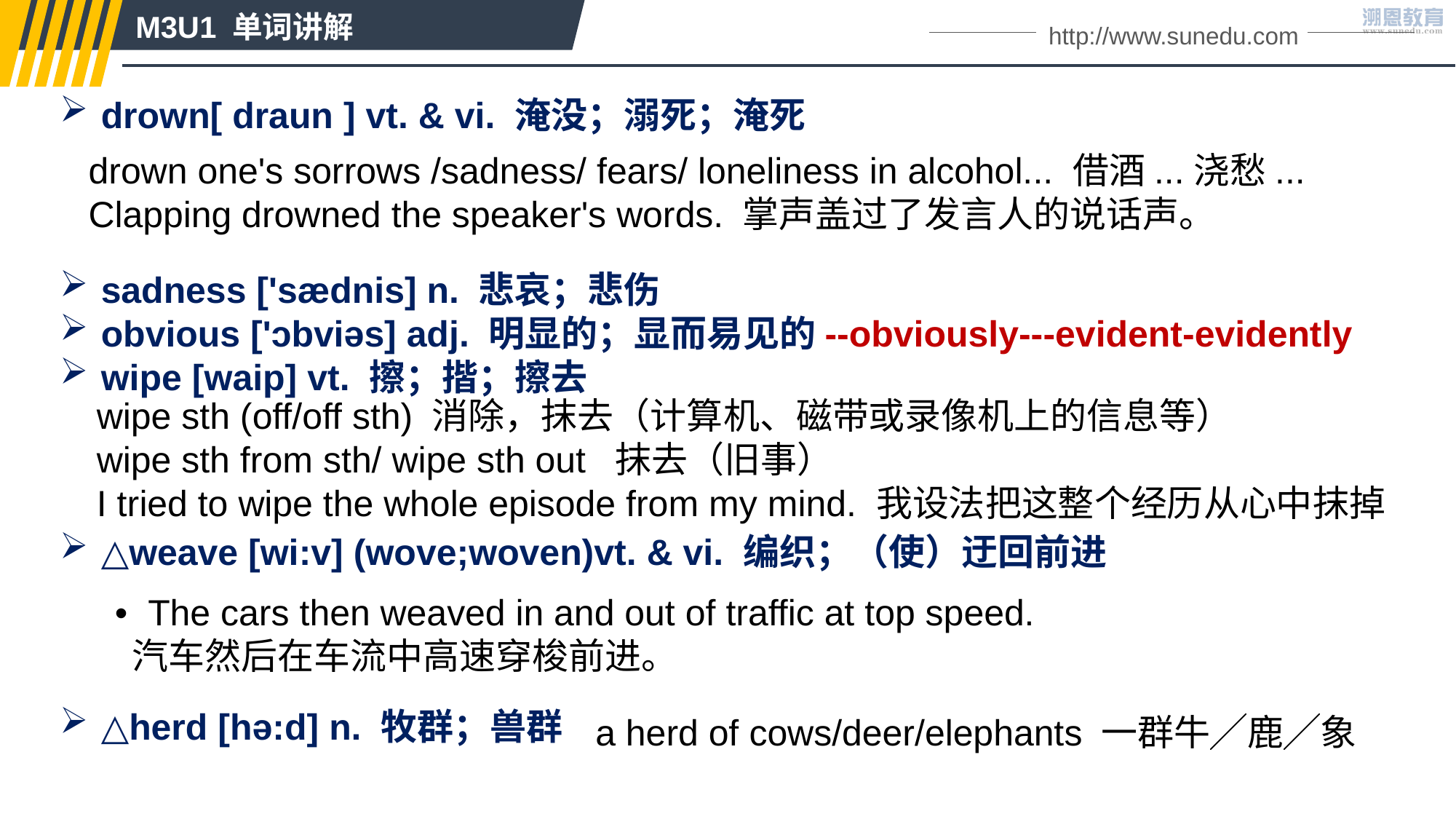

M3U1 单词讲解
http://www.sunedu.com
drown[ draun ] vt. & vi. 淹没；溺死；淹死

sadness ['sædnis] n. 悲哀；悲伤
obvious ['ɔbviəs] adj. 明显的；显而易见的--obviously---evident-evidently
wipe [waip] vt. 擦；揩；擦去

△weave [wi:v] (wove;woven)vt. & vi. 编织；（使）迂回前进

△herd [hə:d] n. 牧群；兽群
 drown one's sorrows /sadness/ fears/ loneliness in alcohol... 借酒...浇愁...
 Clapping drowned the speaker's words. 掌声盖过了发言人的说话声。
wipe sth (off/off sth) 消除，抹去（计算机、磁带或录像机上的信息等）
wipe sth from sth/ wipe sth out  抹去（旧事）
I tried to wipe the whole episode from my mind. 我设法把这整个经历从心中抹掉
•  The cars then weaved in and out of traffic at top speed.
 汽车然后在车流中高速穿梭前进。
a herd of cows/deer/elephants 一群牛╱鹿╱象